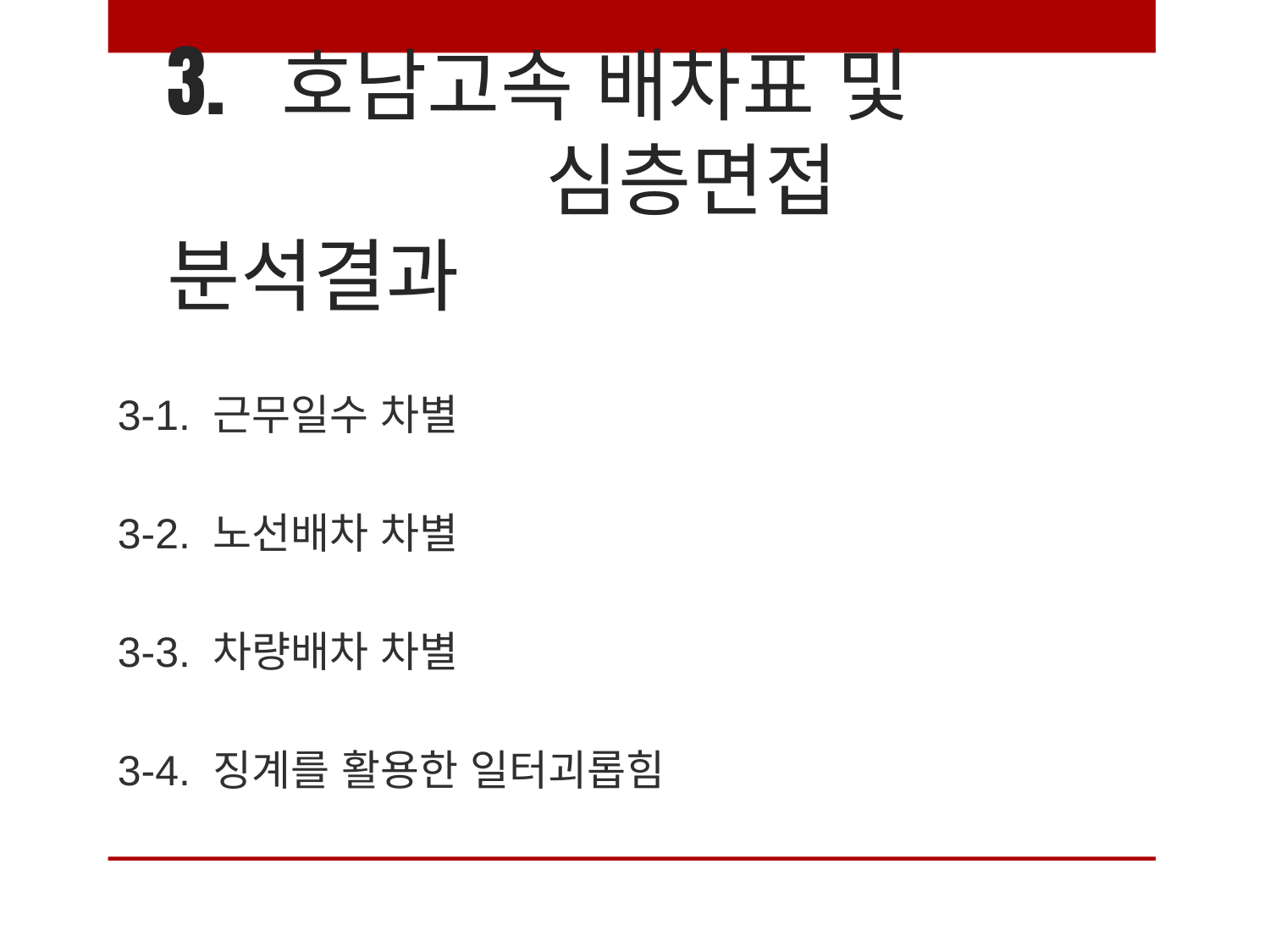

# 3.  호남고속 배차표 및 심층면접 분석결과
3-1. 근무일수 차별

3-2. 노선배차 차별

3-3. 차량배차 차별

3-4. 징계를 활용한 일터괴롭힘